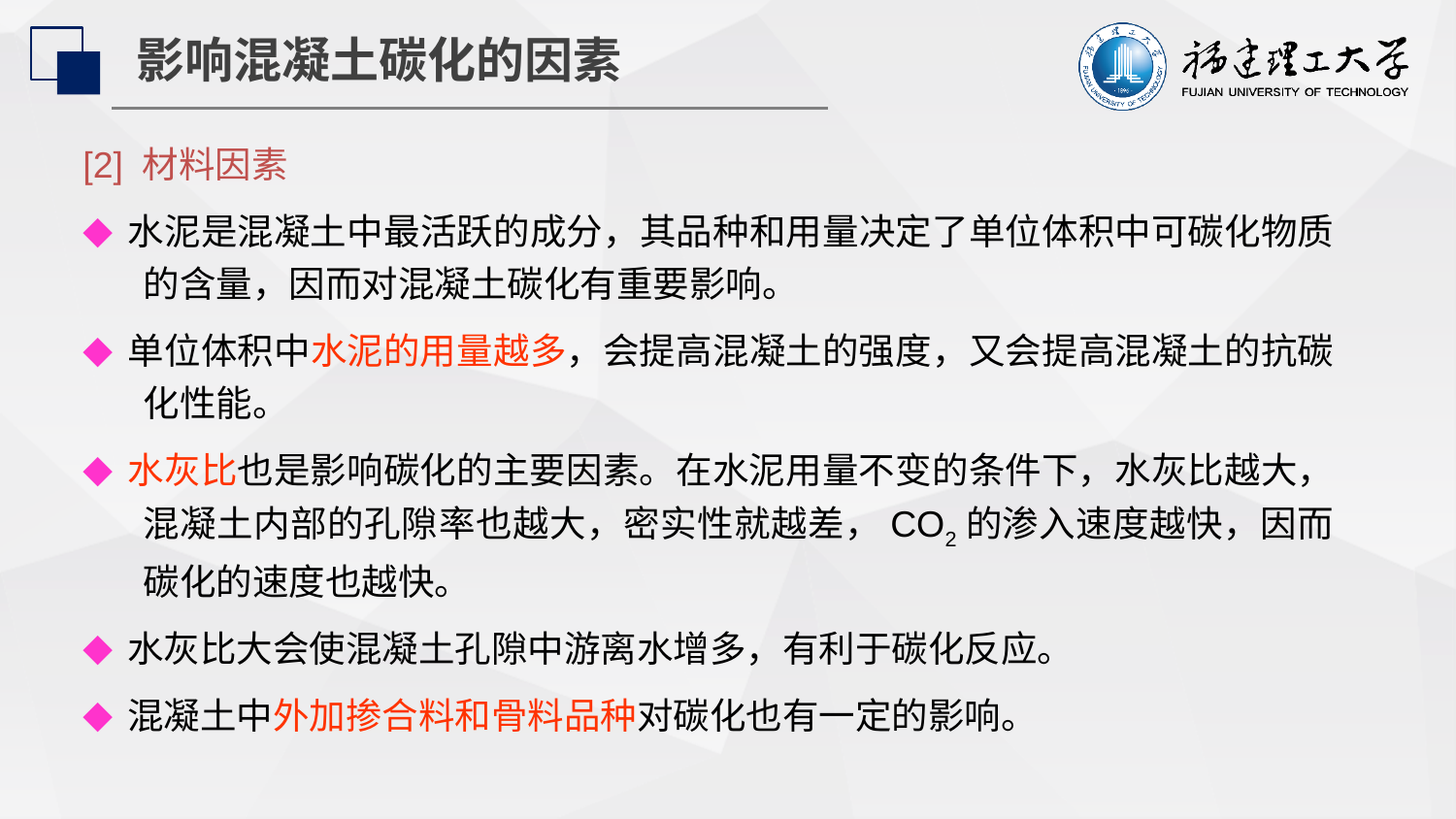

影响混凝土碳化的因素
[2] 材料因素
◆ 水泥是混凝土中最活跃的成分，其品种和用量决定了单位体积中可碳化物质的含量，因而对混凝土碳化有重要影响。
◆ 单位体积中水泥的用量越多，会提高混凝土的强度，又会提高混凝土的抗碳化性能。
◆ 水灰比也是影响碳化的主要因素。在水泥用量不变的条件下，水灰比越大，混凝土内部的孔隙率也越大，密实性就越差，CO2的渗入速度越快，因而碳化的速度也越快。
◆ 水灰比大会使混凝土孔隙中游离水增多，有利于碳化反应。
◆ 混凝土中外加掺合料和骨料品种对碳化也有一定的影响。